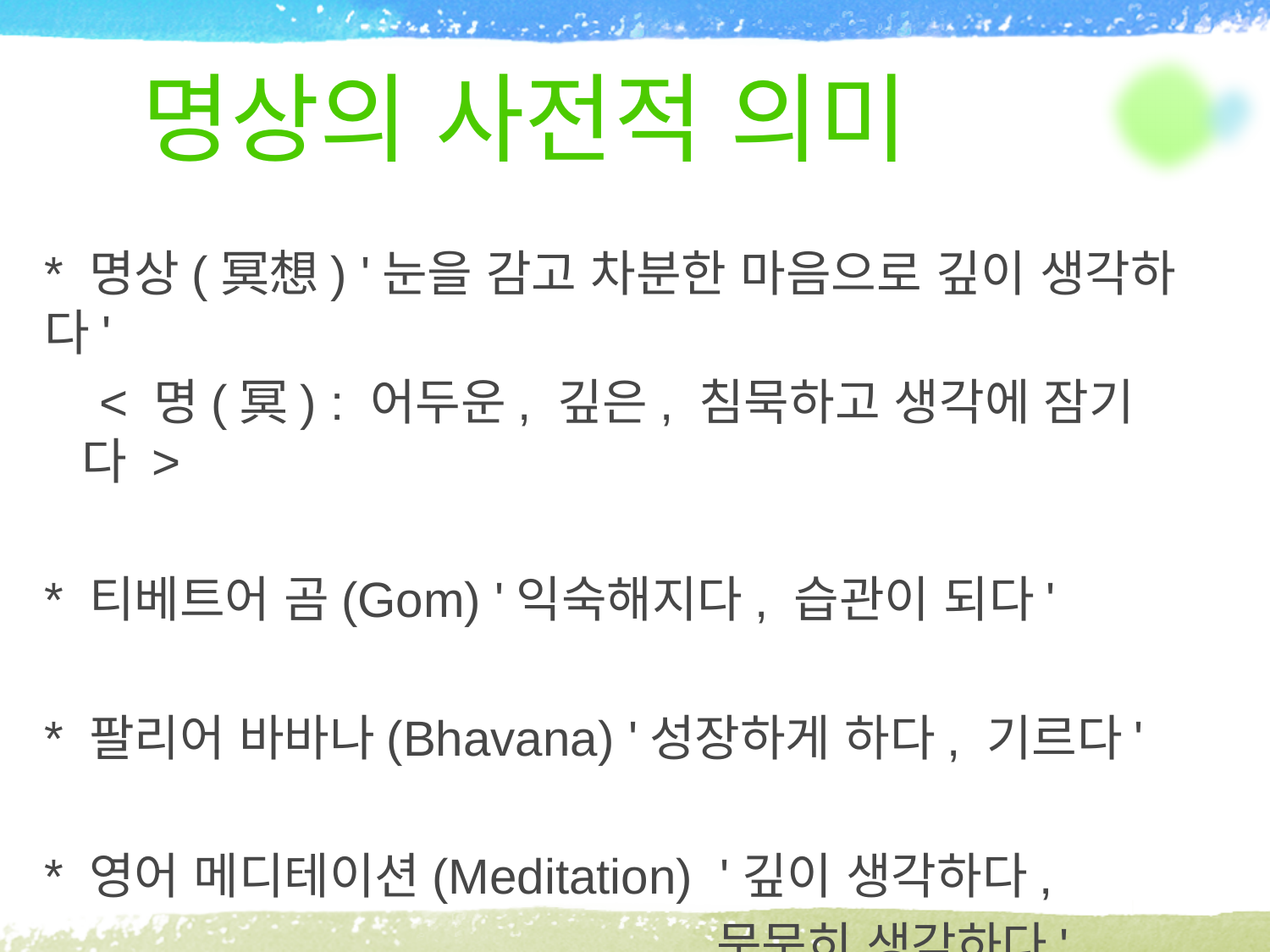

# 명상의 사전적 의미
* 명상(冥想) '눈을 감고 차분한 마음으로 깊이 생각하다'
    < 명(冥) : 어두운, 깊은, 침묵하고 생각에 잠기다 >

* 티베트어 곰(Gom) '익숙해지다, 습관이 되다'

* 팔리어 바바나(Bhavana) '성장하게 하다, 기르다'

* 영어 메디테이션(Meditation)  '깊이 생각하다,
                                                묵묵히 생각하다'